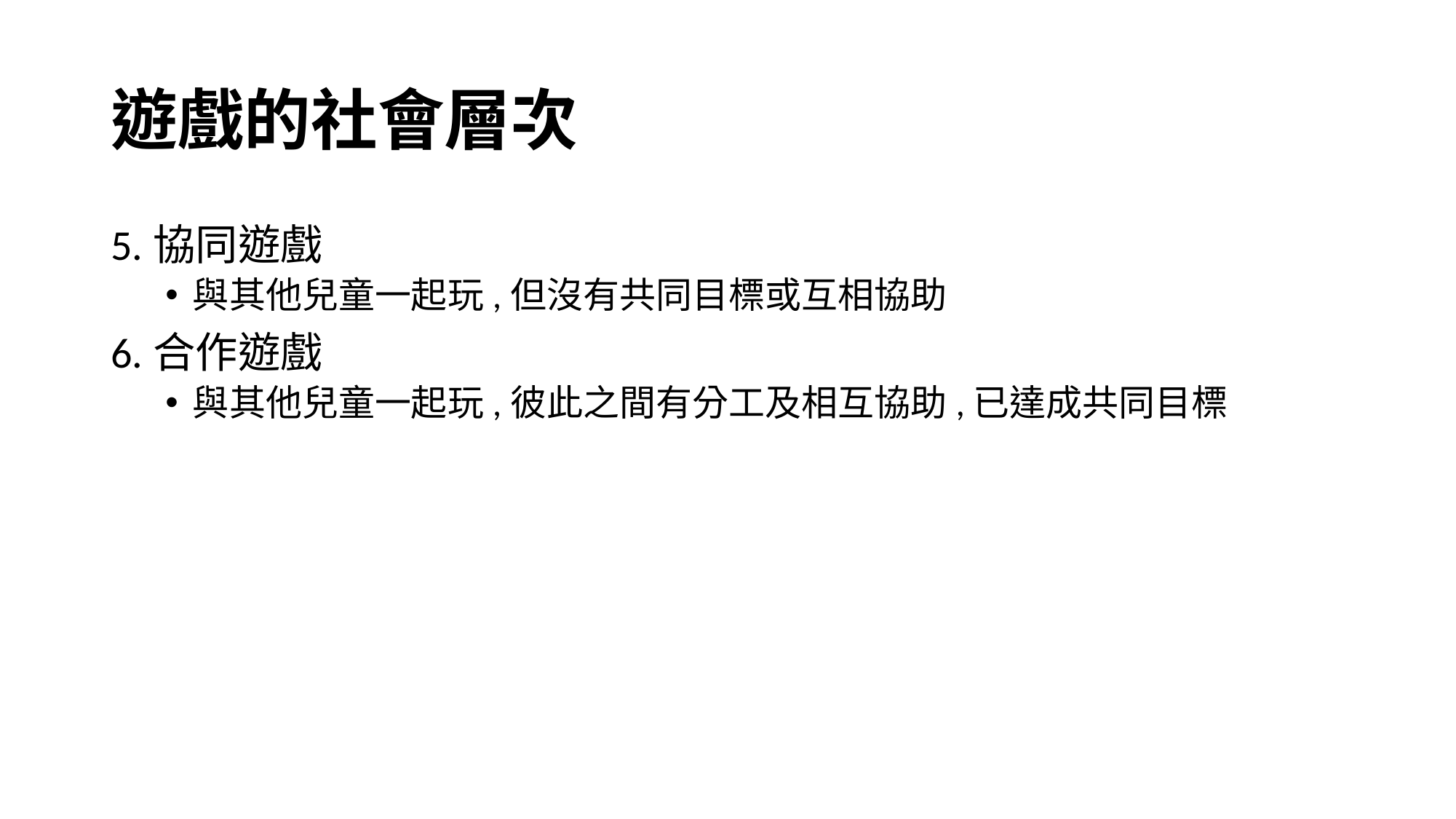

# 遊戲的社會層次
5.協同遊戲
與其他兒童一起玩,但沒有共同目標或互相協助
6.合作遊戲
與其他兒童一起玩,彼此之間有分工及相互協助,已達成共同目標